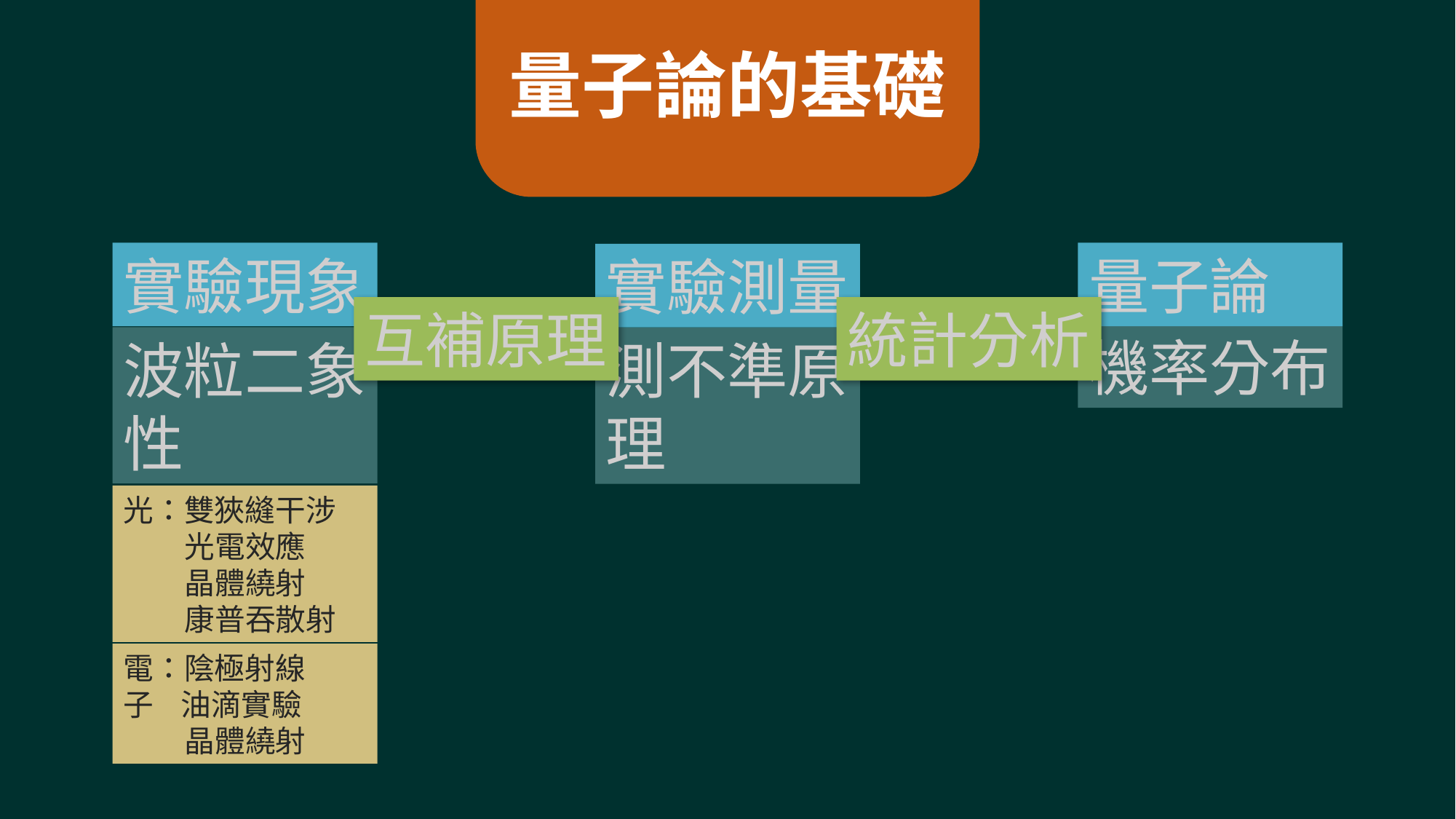

量子論的基礎
實驗現象
量子論
實驗測量
互補原理
統計分析
機率分布
波粒二象性
測不準原理
光：雙狹縫干涉
        光電效應
        晶體繞射
        康普吞散射
電：陰極射線
子    油滴實驗
        晶體繞射